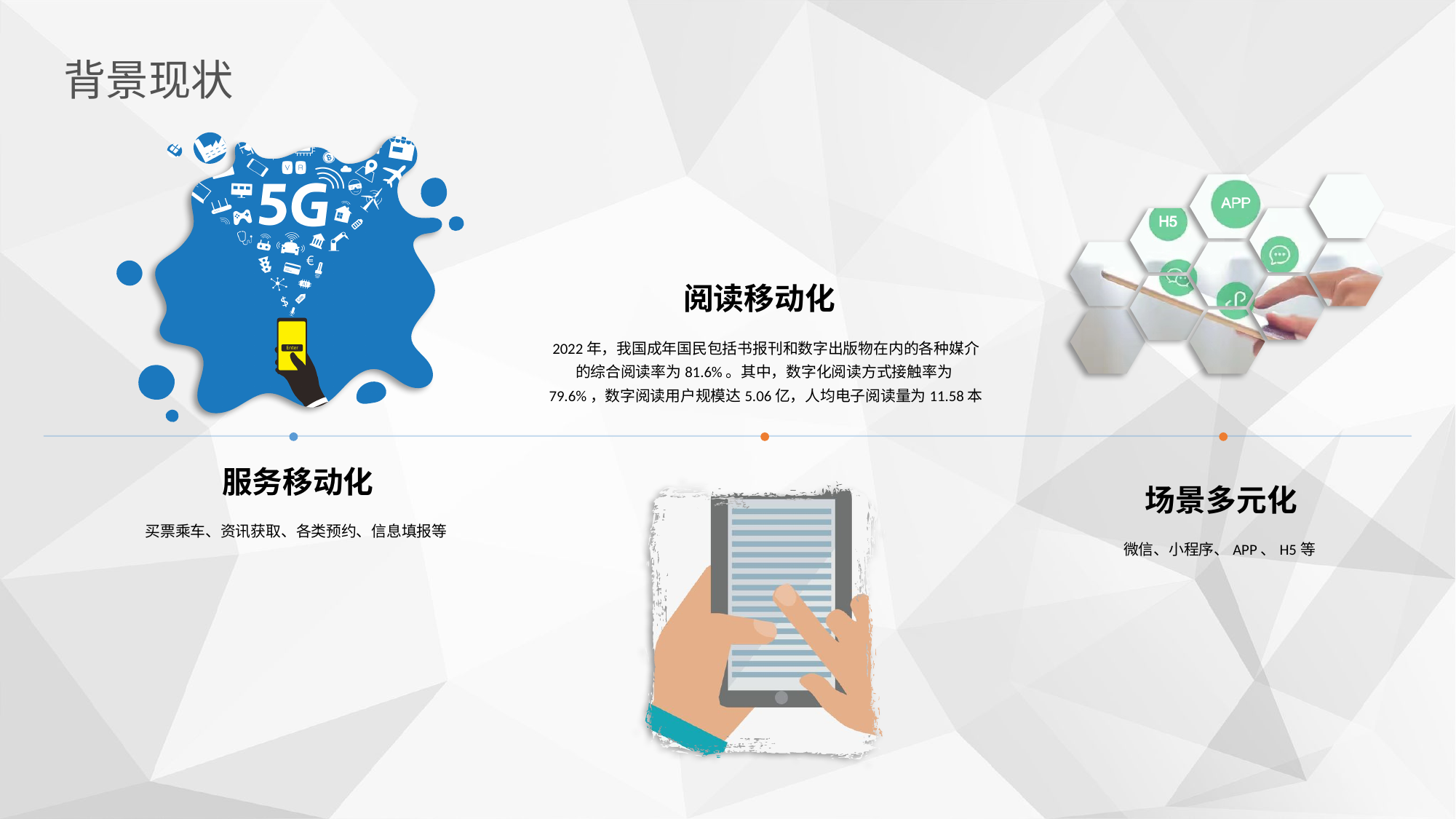

背景现状

阅读移动化
2022年，我国成年国民包括书报刊和数字出版物在内的各种媒介的综合阅读率为81.6%。其中，数字化阅读方式接触率为79.6%，数字阅读用户规模达5.06亿，人均电子阅读量为11.58本

服务移动化
买票乘车、资讯获取、各类预约、信息填报等

场景多元化
微信、小程序、APP、H5等